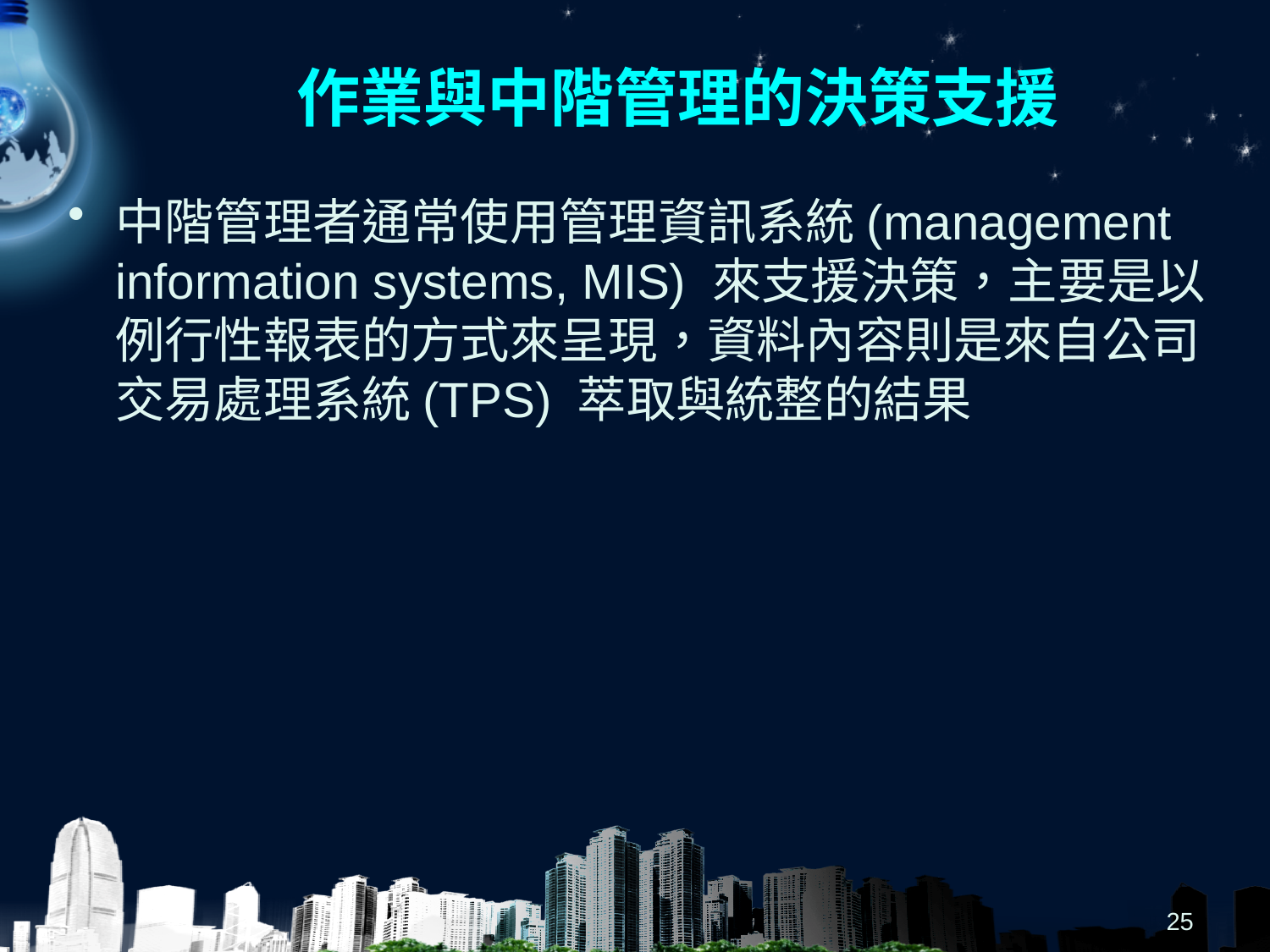

# 作業與中階管理的決策支援
中階管理者通常使用管理資訊系統(management information systems, MIS) 來支援決策，主要是以例行性報表的方式來呈現，資料內容則是來自公司交易處理系統(TPS) 萃取與統整的結果
25